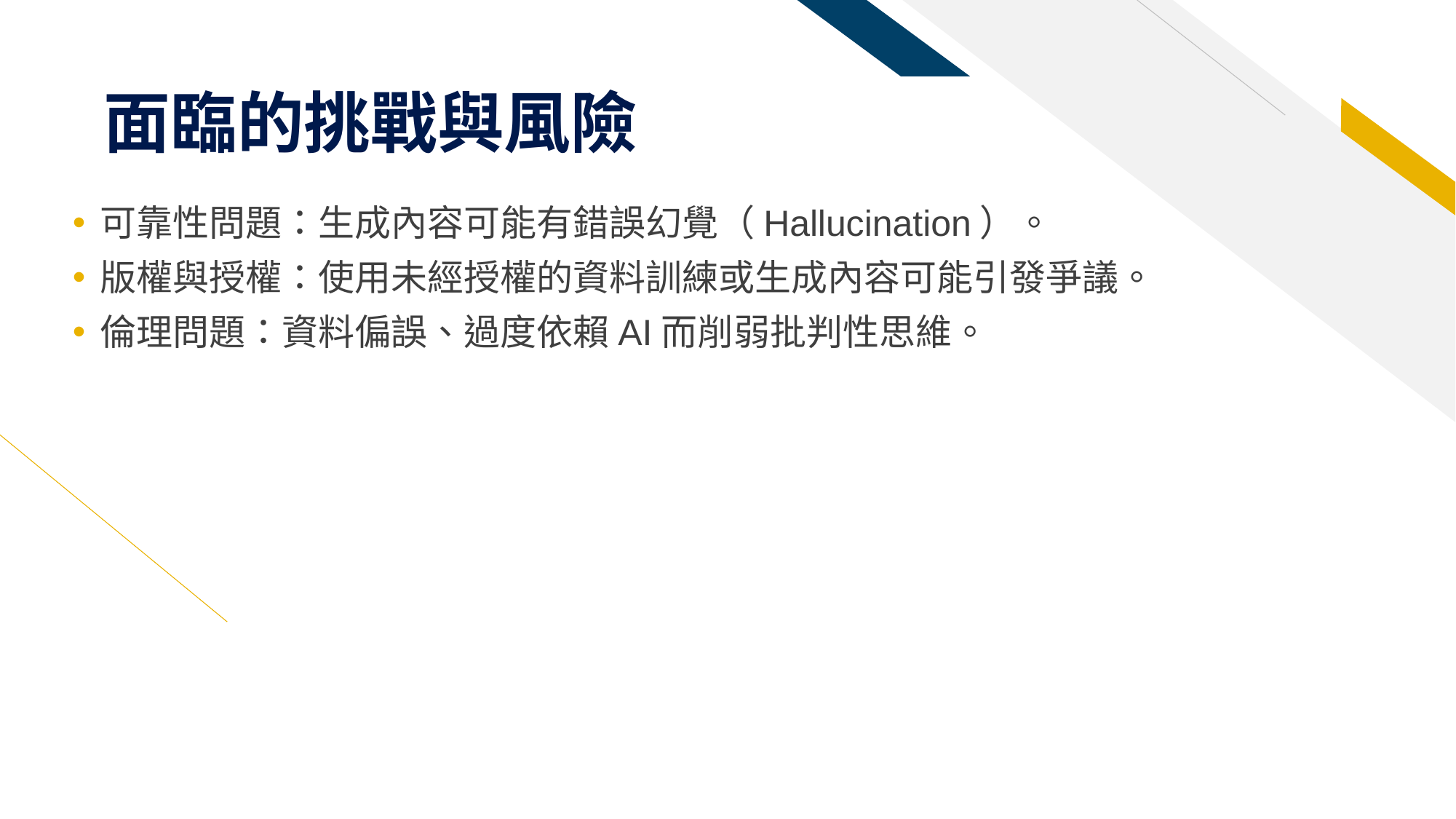

# 面臨的挑戰與風險
可靠性問題：生成內容可能有錯誤幻覺（Hallucination）。
版權與授權：使用未經授權的資料訓練或生成內容可能引發爭議。
倫理問題：資料偏誤、過度依賴AI而削弱批判性思維。